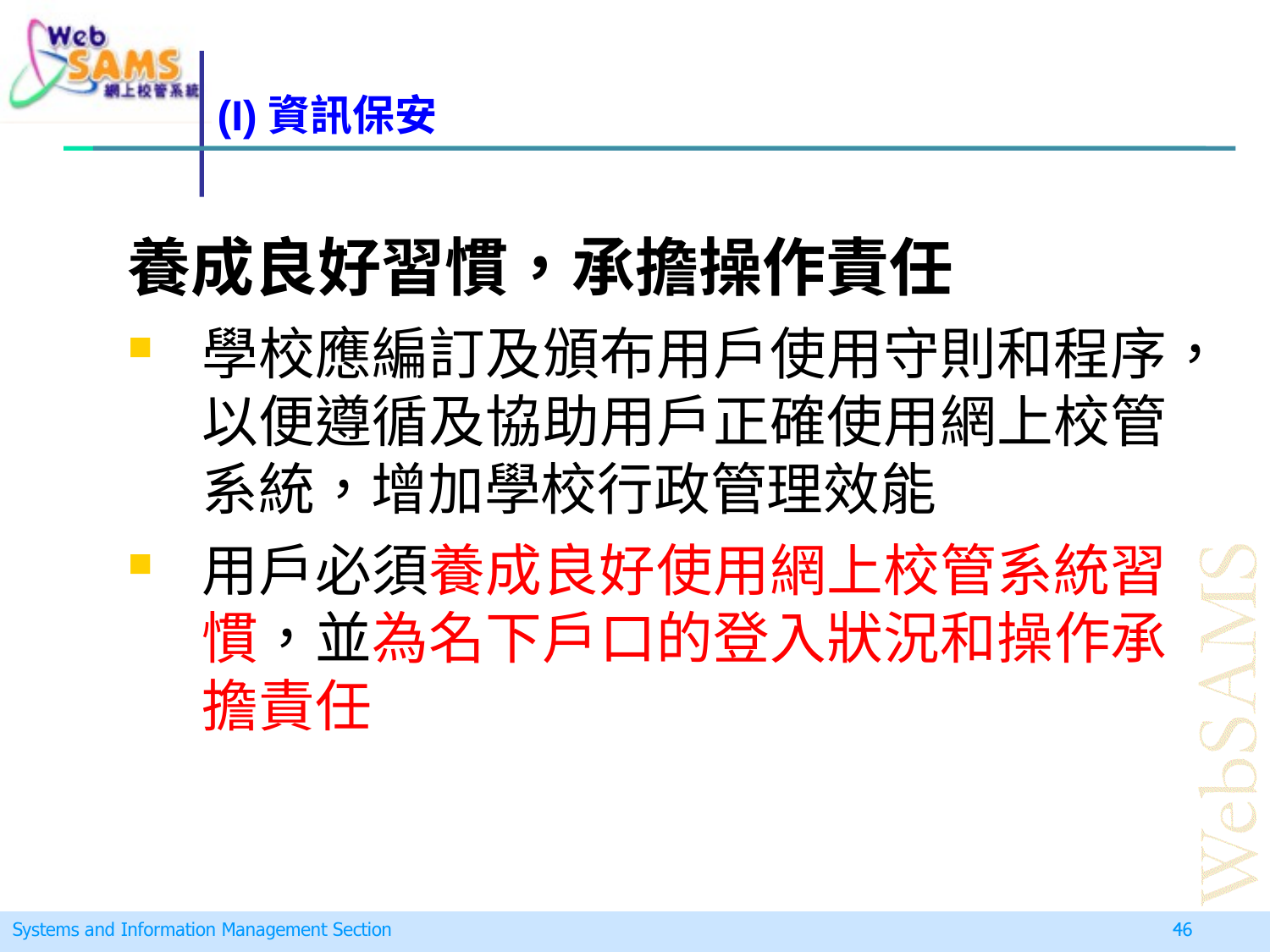

# (I)資訊保安
養成良好習慣，承擔操作責任
學校應編訂及頒布用戶使用守則和程序，以便遵循及協助用戶正確使用網上校管系統，增加學校行政管理效能
用戶必須養成良好使用網上校管系統習慣，並為名下戶口的登入狀況和操作承擔責任